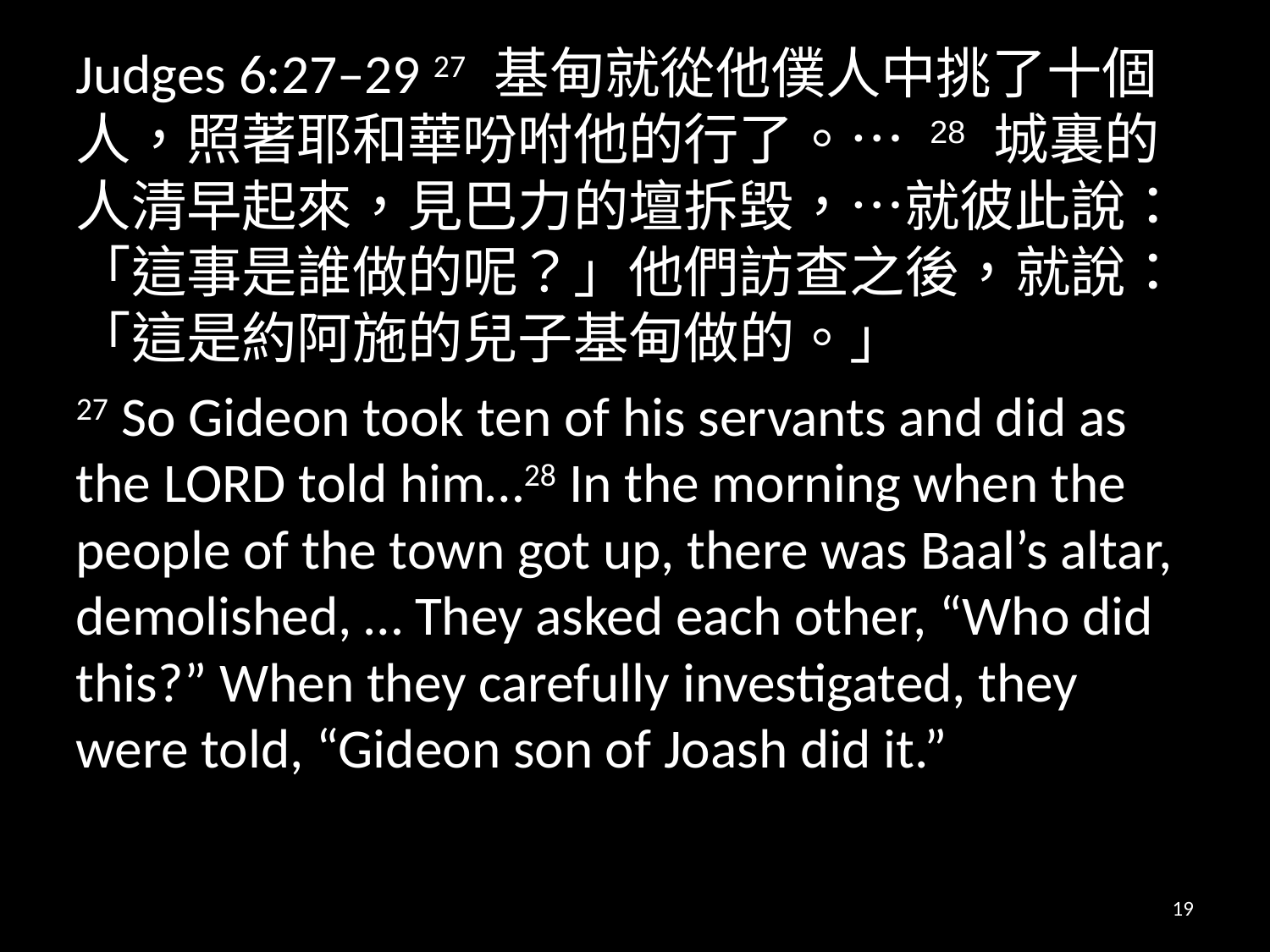

Judges 6:27–29 27 基甸就從他僕人中挑了十個人，照著耶和華吩咐他的行了。… 28 城裏的人清早起來，見巴力的壇拆毀，…就彼此說：「這事是誰做的呢？」他們訪查之後，就說：「這是約阿施的兒子基甸做的。」
27 So Gideon took ten of his servants and did as the Lord told him…28 In the morning when the people of the town got up, there was Baal’s altar, demolished, … They asked each other, “Who did this?” When they carefully investigated, they were told, “Gideon son of Joash did it.”

19